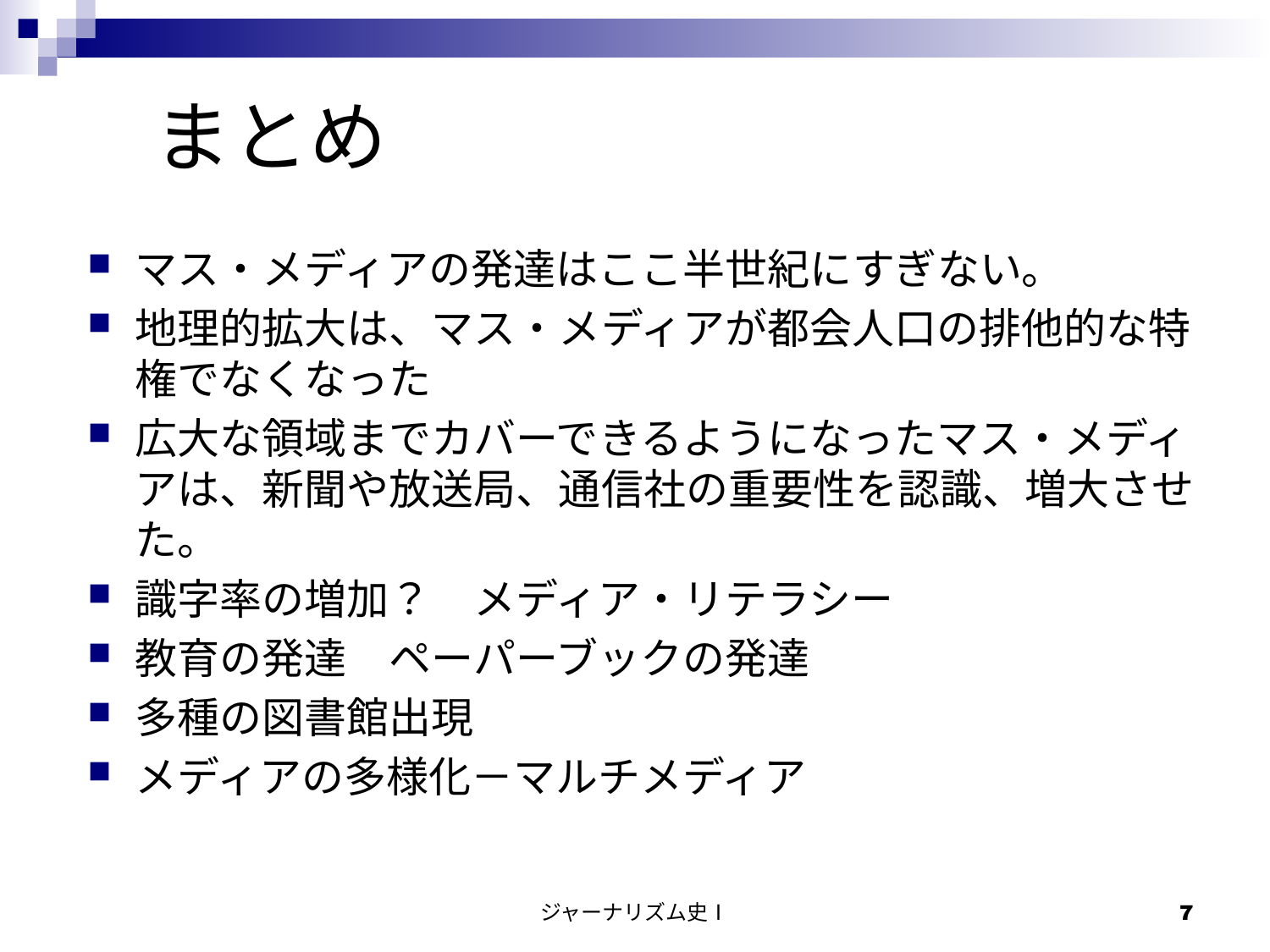

# まとめ
マス・メディアの発達はここ半世紀にすぎない。
地理的拡大は、マス・メディアが都会人口の排他的な特権でなくなった
広大な領域までカバーできるようになったマス・メディアは、新聞や放送局、通信社の重要性を認識、増大させた。
識字率の増加？　メディア・リテラシー
教育の発達　ペーパーブックの発達
多種の図書館出現
メディアの多様化－マルチメディア
ジャーナリズム史Ⅰ
7